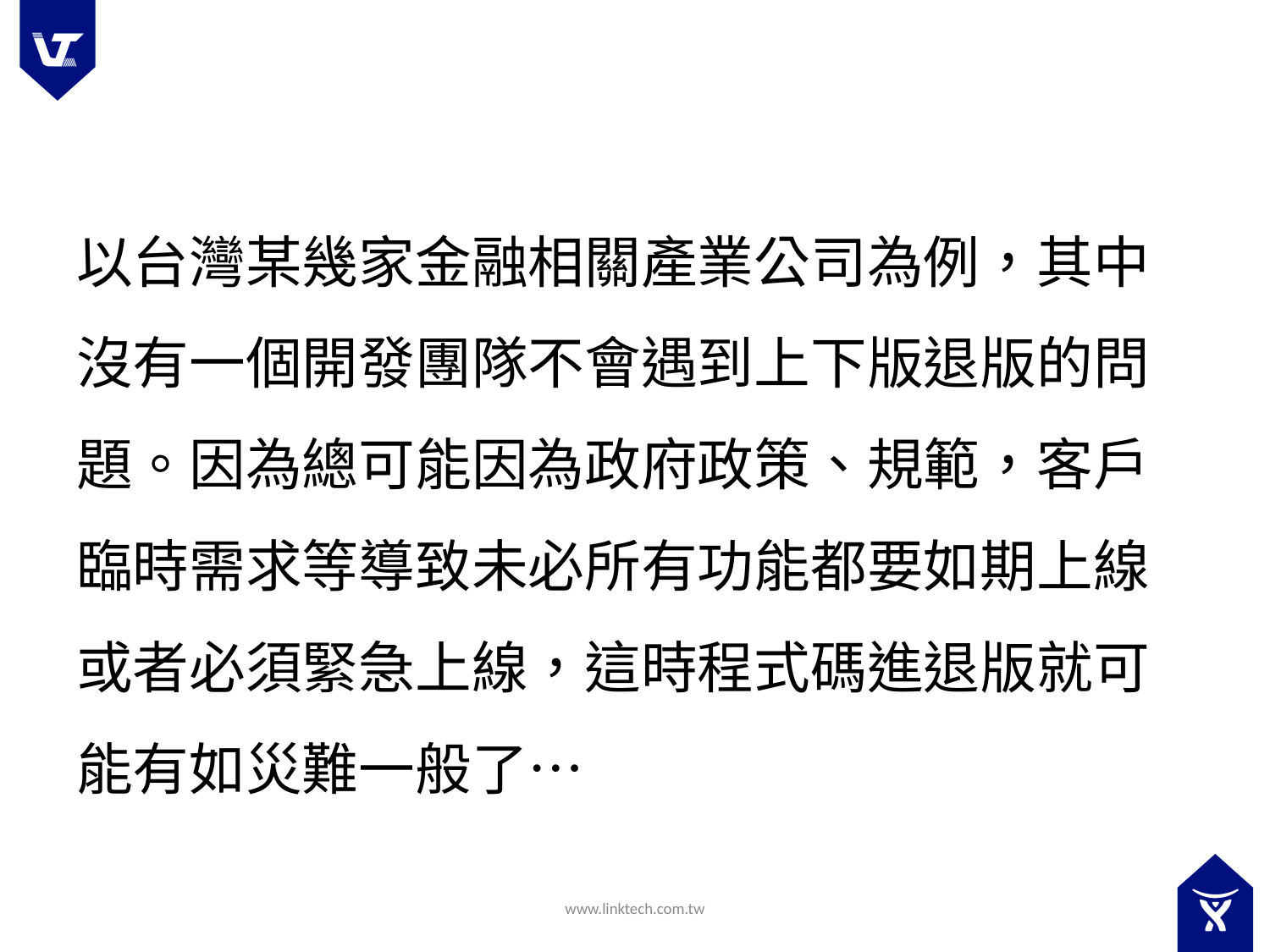

以台灣某幾家金融相關產業公司為例，其中沒有一個開發團隊不會遇到上下版退版的問題。因為總可能因為政府政策、規範，客戶臨時需求等導致未必所有功能都要如期上線或者必須緊急上線，這時程式碼進退版就可能有如災難一般了…

www.linktech.com.tw